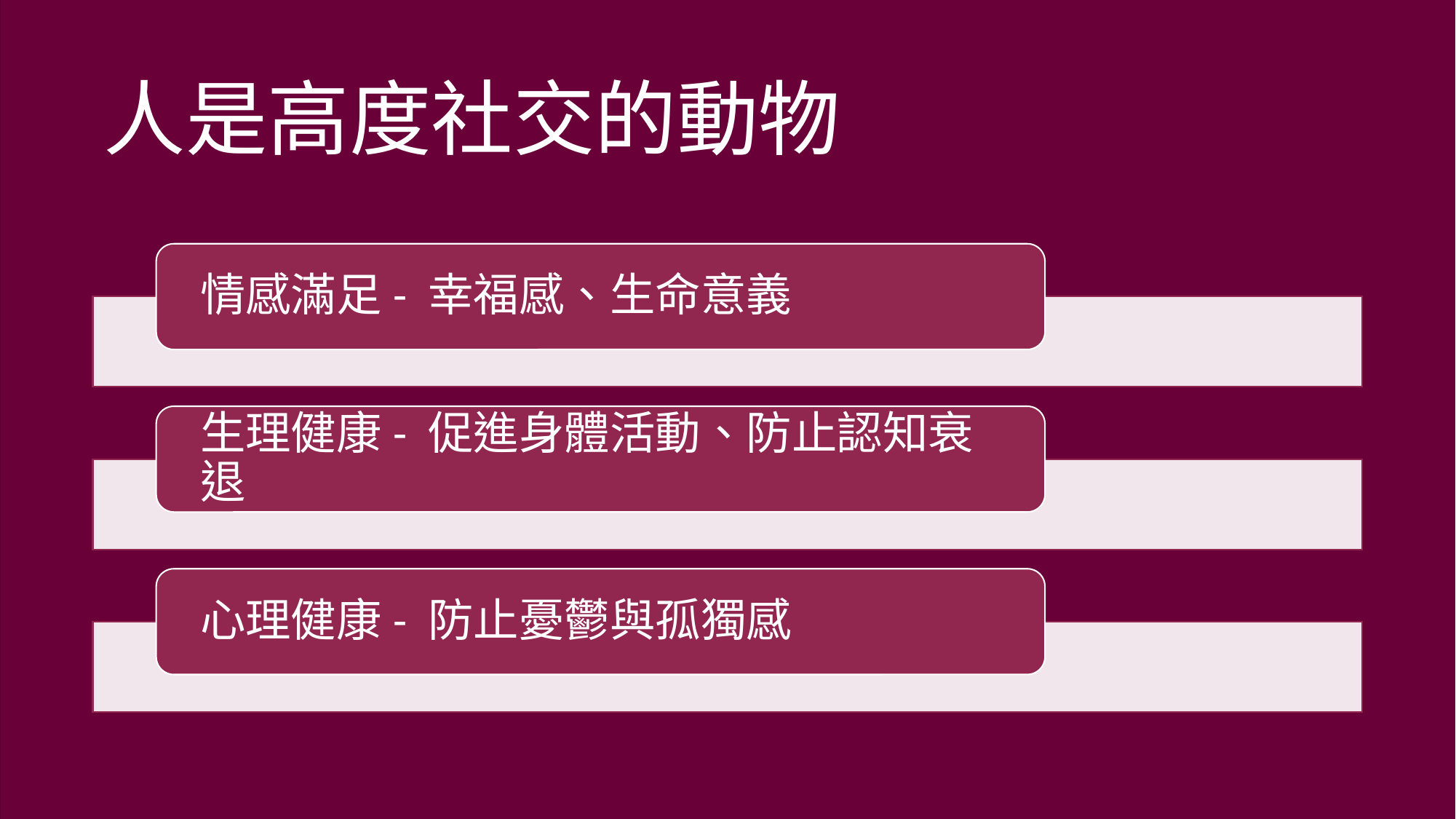

# 人是高度社交的動物
情感滿足- 幸福感、生命意義
生理健康- 促進身體活動、防止認知衰退
心理健康- 防止憂鬱與孤獨感